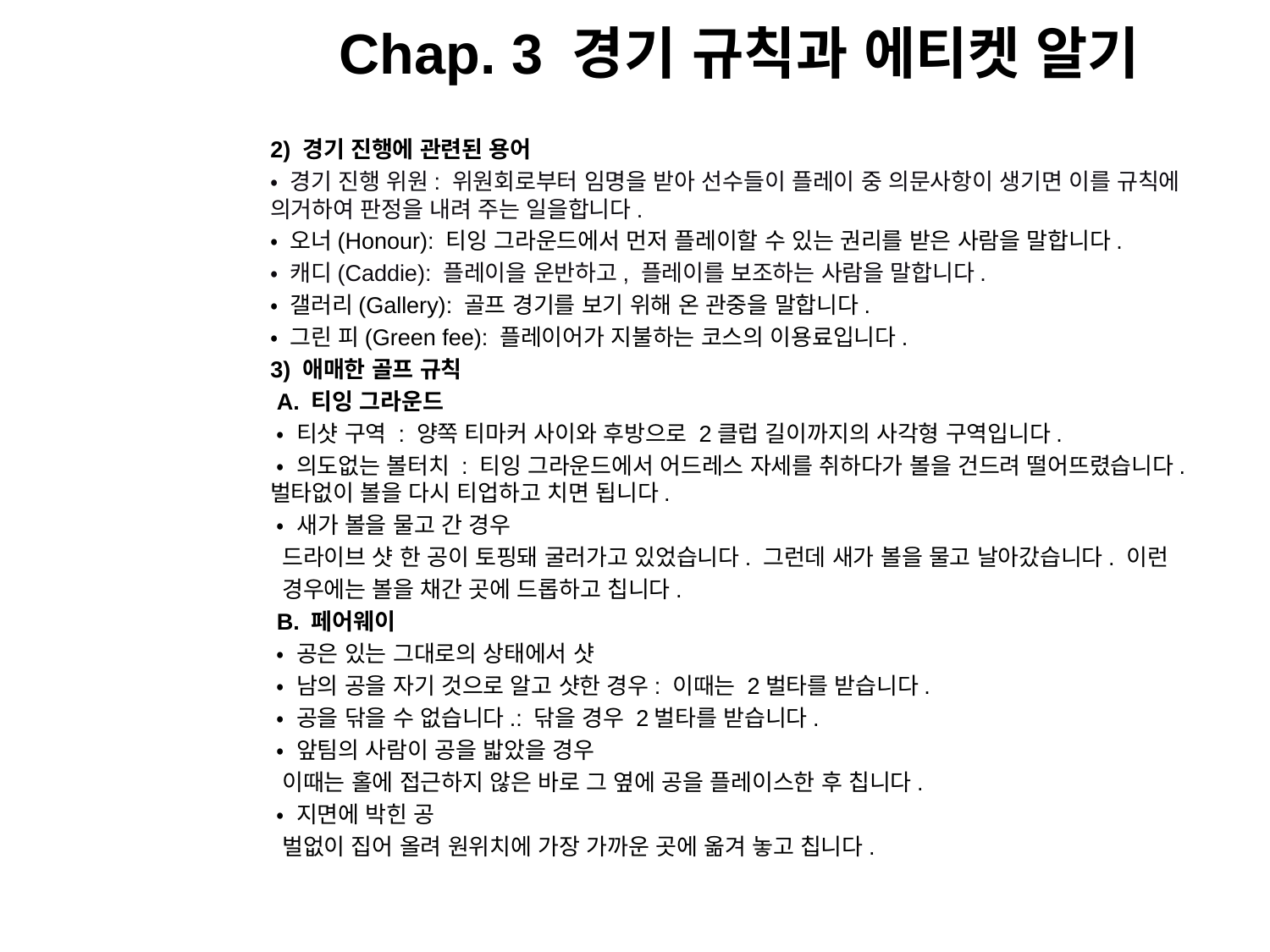

# Chap. 3 경기 규칙과 에티켓 알기
2) 경기 진행에 관련된 용어
• 경기 진행 위원: 위원회로부터 임명을 받아 선수들이 플레이 중 의문사항이 생기면 이를 규칙에 의거하여 판정을 내려 주는 일을합니다.
• 오너(Honour): 티잉 그라운드에서 먼저 플레이할 수 있는 권리를 받은 사람을 말합니다.
• 캐디(Caddie): 플레이을 운반하고, 플레이를 보조하는 사람을 말합니다.
• 갤러리(Gallery): 골프 경기를 보기 위해 온 관중을 말합니다.
• 그린 피(Green fee): 플레이어가 지불하는 코스의 이용료입니다.
3) 애매한 골프 규칙
 A. 티잉 그라운드
 • 티샷 구역 : 양쪽 티마커 사이와 후방으로 2클럽 길이까지의 사각형 구역입니다.
 • 의도없는 볼터치 : 티잉 그라운드에서 어드레스 자세를 취하다가 볼을 건드려 떨어뜨렸습니다. 벌타없이 볼을 다시 티업하고 치면 됩니다.
 • 새가 볼을 물고 간 경우
 드라이브 샷 한 공이 토핑돼 굴러가고 있었습니다. 그런데 새가 볼을 물고 날아갔습니다. 이런
 경우에는 볼을 채간 곳에 드롭하고 칩니다.
 B. 페어웨이
 • 공은 있는 그대로의 상태에서 샷
 • 남의 공을 자기 것으로 알고 샷한 경우: 이때는 2벌타를 받습니다.
 • 공을 닦을 수 없습니다.: 닦을 경우 2벌타를 받습니다.
 • 앞팀의 사람이 공을 밟았을 경우
 이때는 홀에 접근하지 않은 바로 그 옆에 공을 플레이스한 후 칩니다.
 • 지면에 박힌 공
 벌없이 집어 올려 원위치에 가장 가까운 곳에 옮겨 놓고 칩니다.